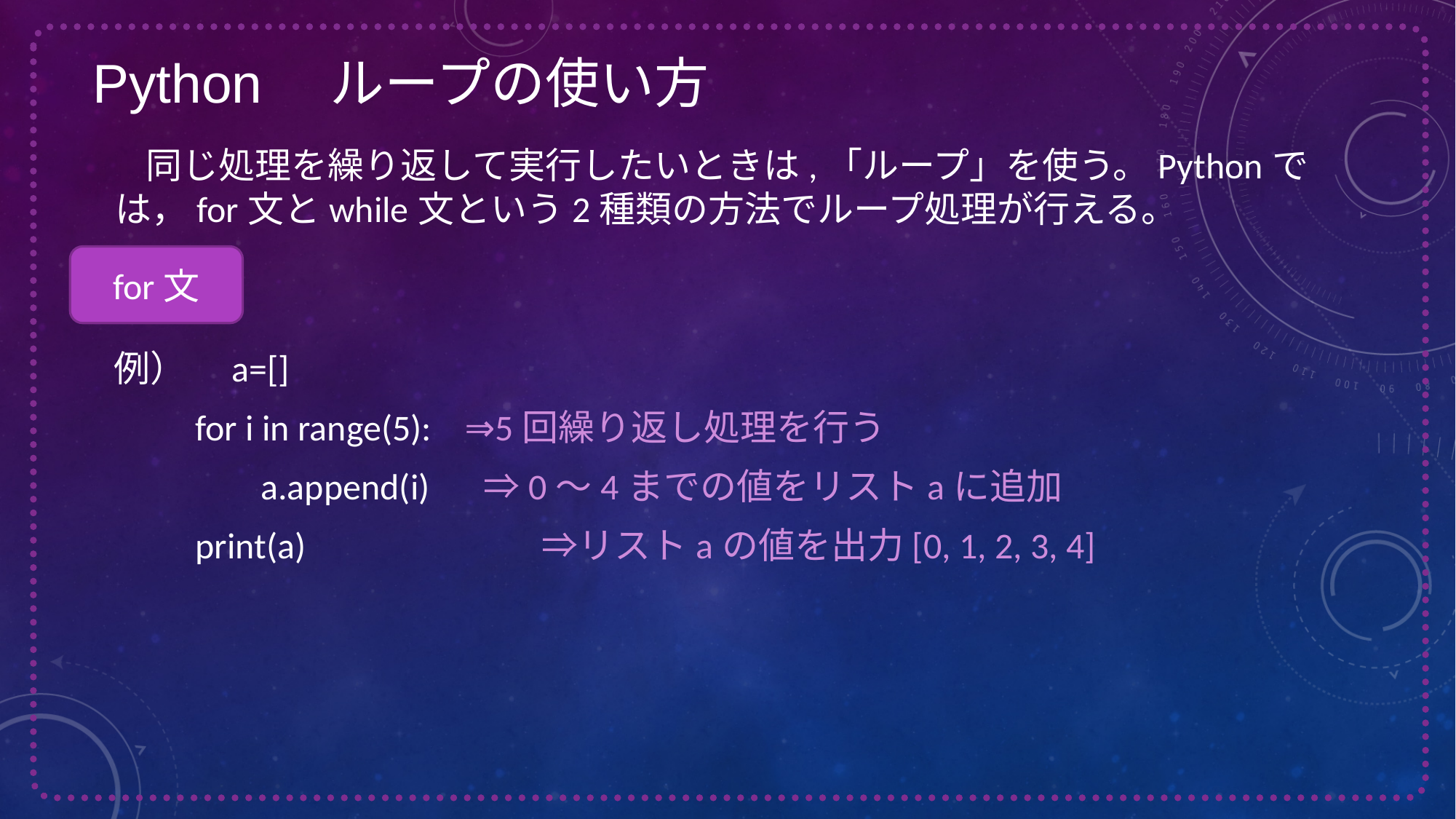

Python　ループの使い方
同じ処理を繰り返して実行したいときは,「ループ」を使う。Pythonでは，for文とwhile文という2種類の方法でループ処理が行える。
for文
例）　a=[]
          for i in range(5):    ⇒5回繰り返し処理を行う
                  a.append(i) 　⇒0～4までの値をリストaに追加
          print(a)　　　　　　 ⇒リストaの値を出力[0, 1, 2, 3, 4]